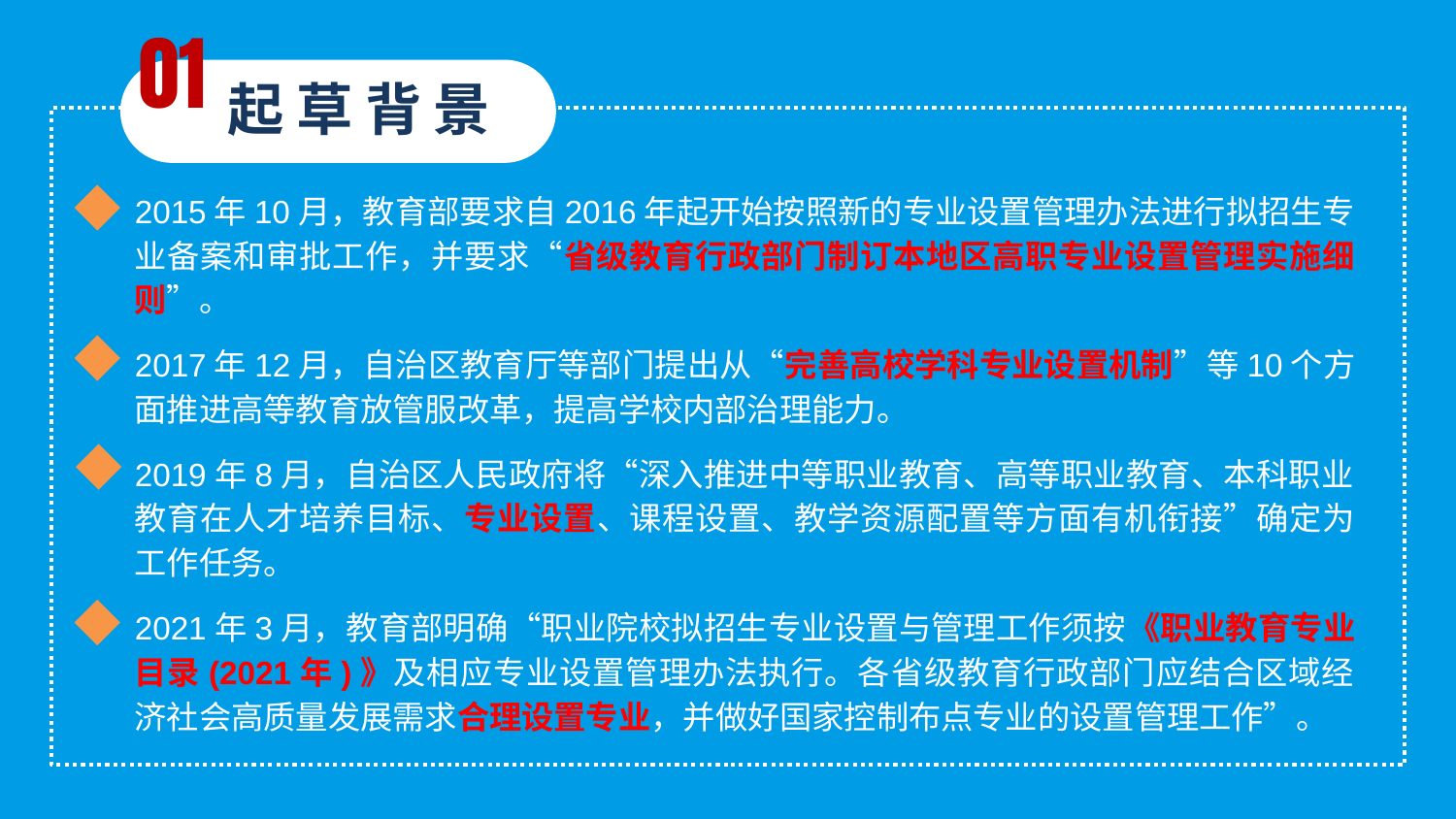

01

起草背景

2015年10月，教育部要求自2016年起开始按照新的专业设置管理办法进行拟招生专业备案和审批工作，并要求“省级教育行政部门制订本地区高职专业设置管理实施细则”。
2017年12月，自治区教育厅等部门提出从“完善高校学科专业设置机制”等10个方面推进高等教育放管服改革，提高学校内部治理能力。
2019年8月，自治区人民政府将“深入推进中等职业教育、高等职业教育、本科职业教育在人才培养目标、专业设置、课程设置、教学资源配置等方面有机衔接”确定为工作任务。
2021年3月，教育部明确“职业院校拟招生专业设置与管理工作须按《职业教育专业目录(2021年)》及相应专业设置管理办法执行。各省级教育行政部门应结合区域经济社会高质量发展需求合理设置专业，并做好国家控制布点专业的设置管理工作”。